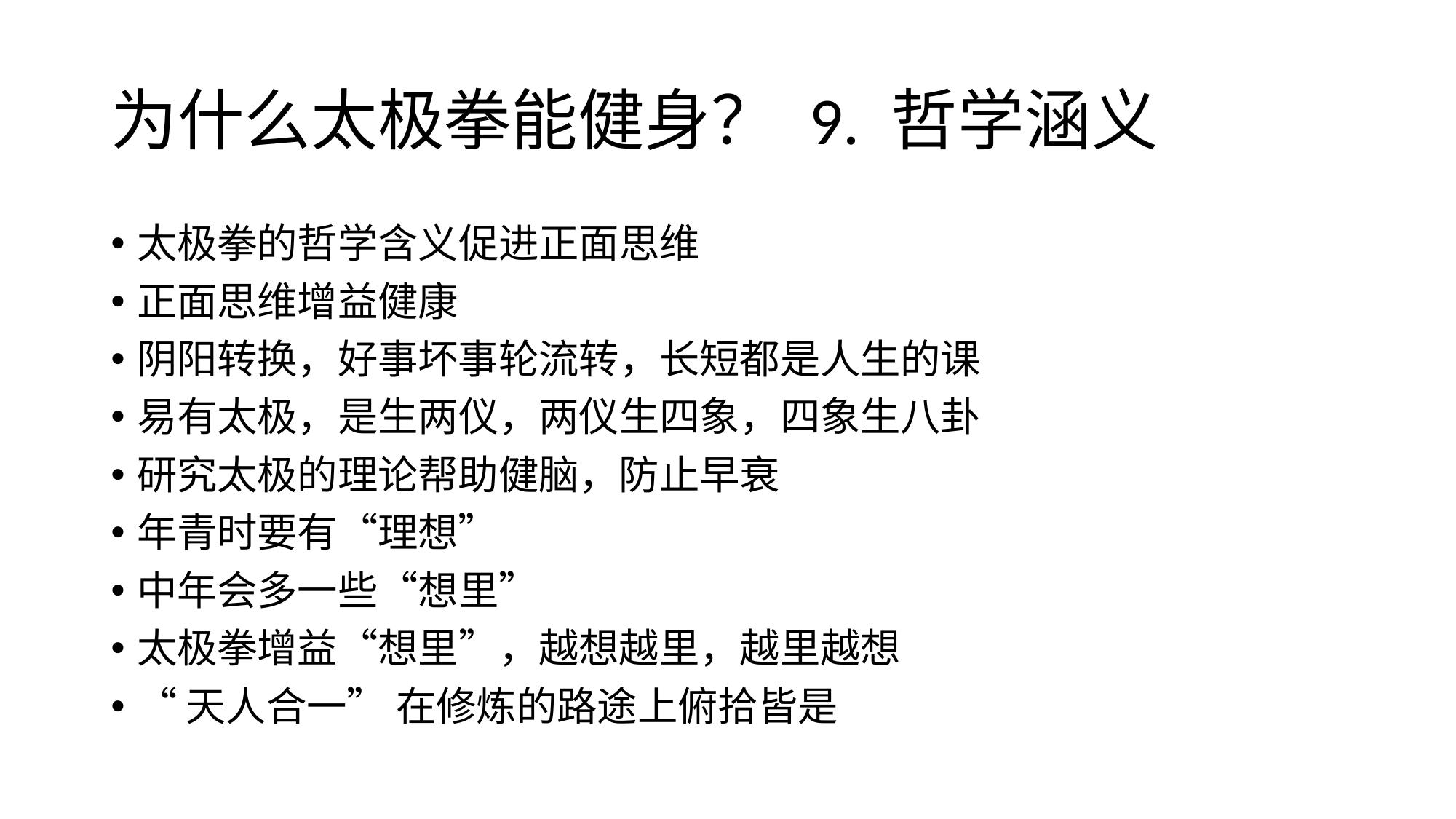

# 为什么太极拳能健身？ 9. 哲学涵义
太极拳的哲学含义促进正面思维
正面思维增益健康
阴阳转换，好事坏事轮流转，长短都是人生的课
易有太极，是生两仪，两仪生四象，四象生八卦
研究太极的理论帮助健脑，防止早衰
年青时要有“理想”
中年会多一些“想里”
太极拳增益“想里”，越想越里，越里越想
“天人合一” 在修炼的路途上俯拾皆是